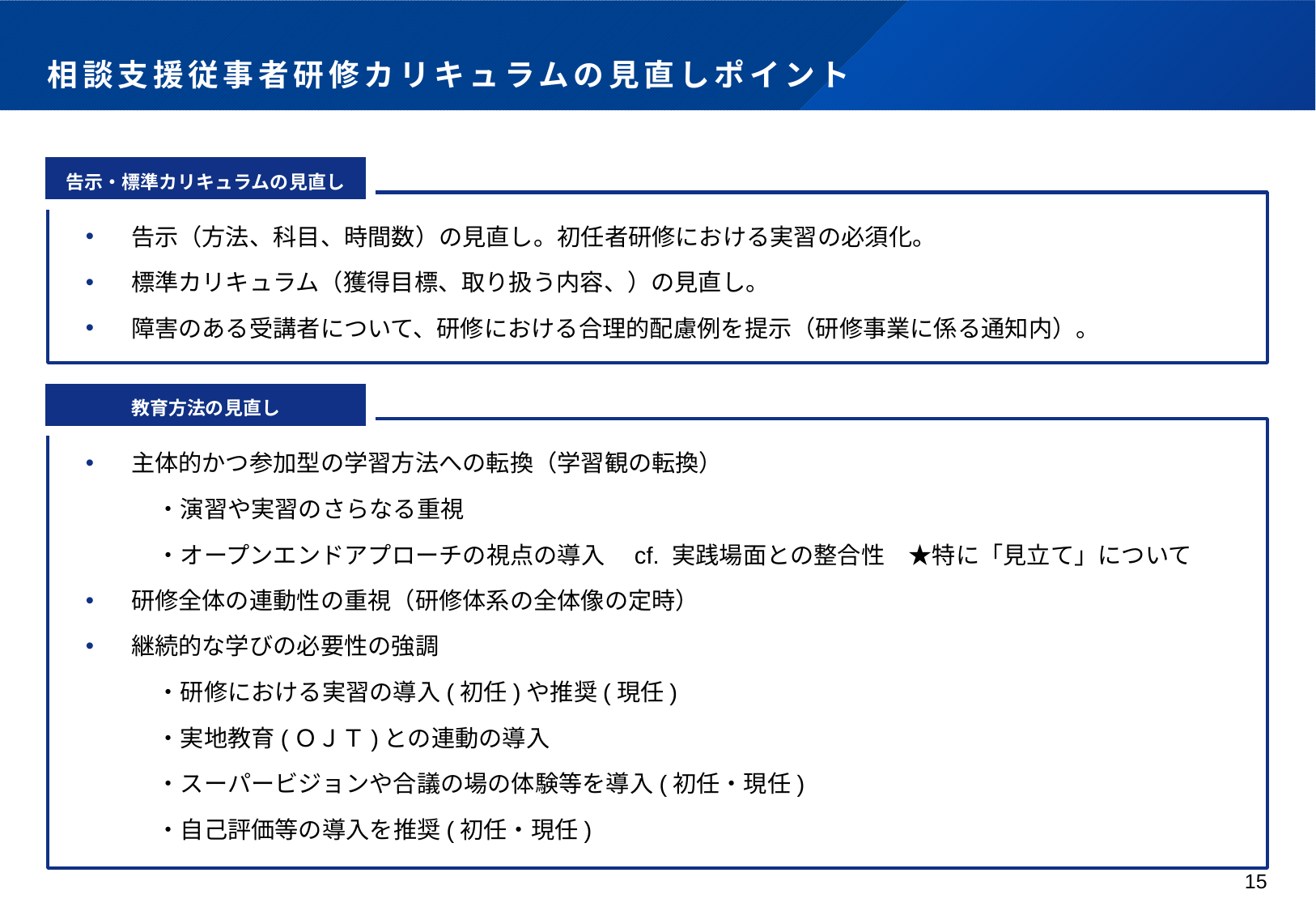

# 相談支援従事者研修カリキュラムの見直しポイント
告示・標準カリキュラムの見直し
告示（方法、科目、時間数）の見直し。初任者研修における実習の必須化。
標準カリキュラム（獲得目標、取り扱う内容、）の見直し。
障害のある受講者について、研修における合理的配慮例を提示（研修事業に係る通知内）。
教育方法の見直し
主体的かつ参加型の学習方法への転換（学習観の転換）
　　　・演習や実習のさらなる重視
　　　・オープンエンドアプローチの視点の導入　cf. 実践場面との整合性　★特に「見立て」について
研修全体の連動性の重視（研修体系の全体像の定時）
継続的な学びの必要性の強調
　　　・研修における実習の導入(初任)や推奨(現任)
　　　・実地教育(ＯＪＴ)との連動の導入
　　　・スーパービジョンや合議の場の体験等を導入(初任・現任)
　　　・自己評価等の導入を推奨(初任・現任)
15